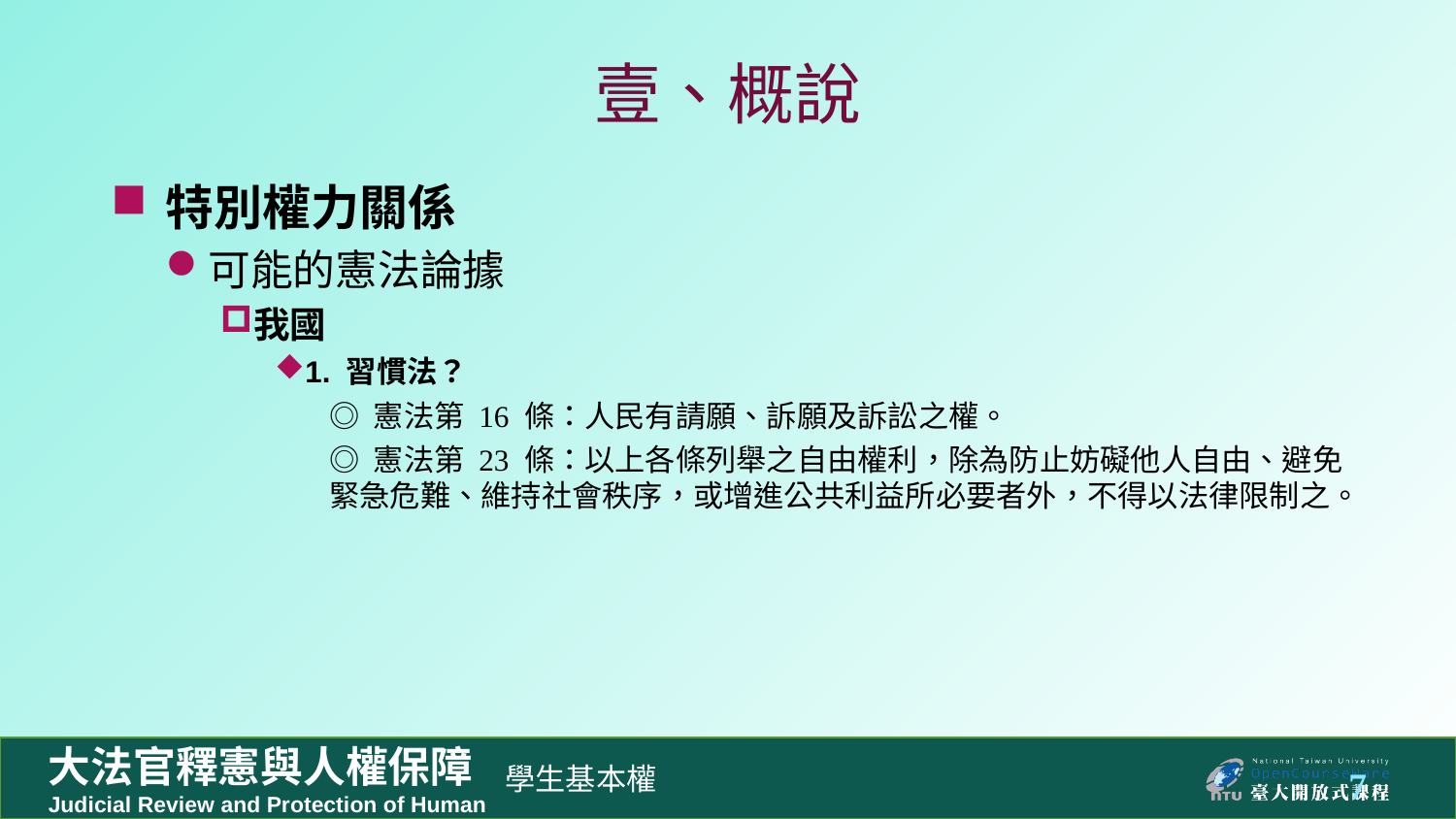

# 壹、概說
特別權力關係
可能的憲法論據
我國
1. 習慣法？
◎ 憲法第 16 條：人民有請願、訴願及訴訟之權。
◎ 憲法第 23 條：以上各條列舉之自由權利，除為防止妨礙他人自由、避免緊急危難、維持社會秩序，或增進公共利益所必要者外，不得以法律限制之。